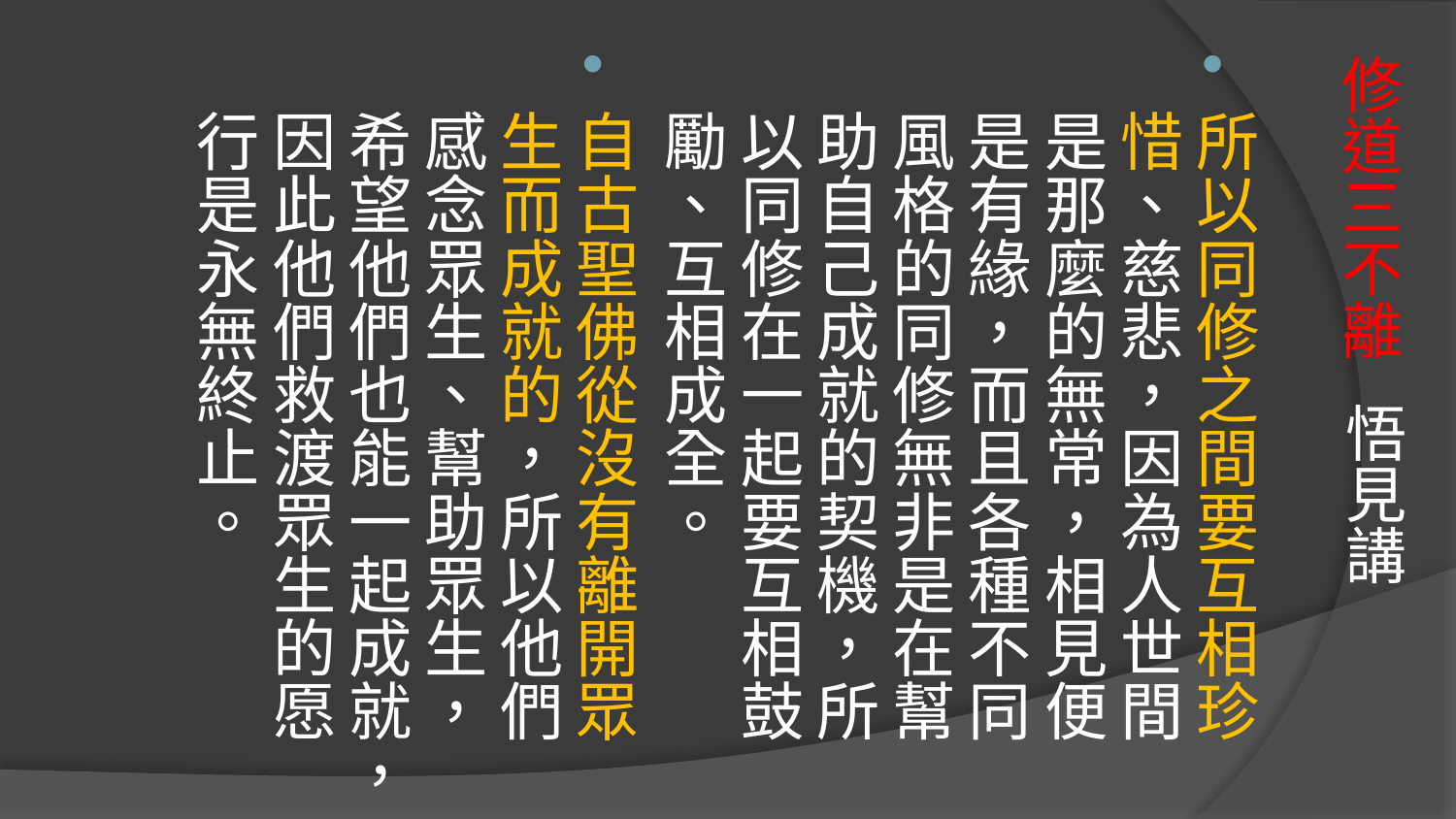

所以同修之間要互相珍惜、慈悲，因為人世間是那麼的無常，相見便是有緣，而且各種不同風格的同修無非是在幫助自己成就的契機，所以同修在一起要互相鼓勵、互相成全。
自古聖佛從沒有離開眾生而成就的，所以他們感念眾生、幫助眾生，希望他們也能一起成就，因此他們救渡眾生的愿行是永無終止。

# 修道三不離   悟見講